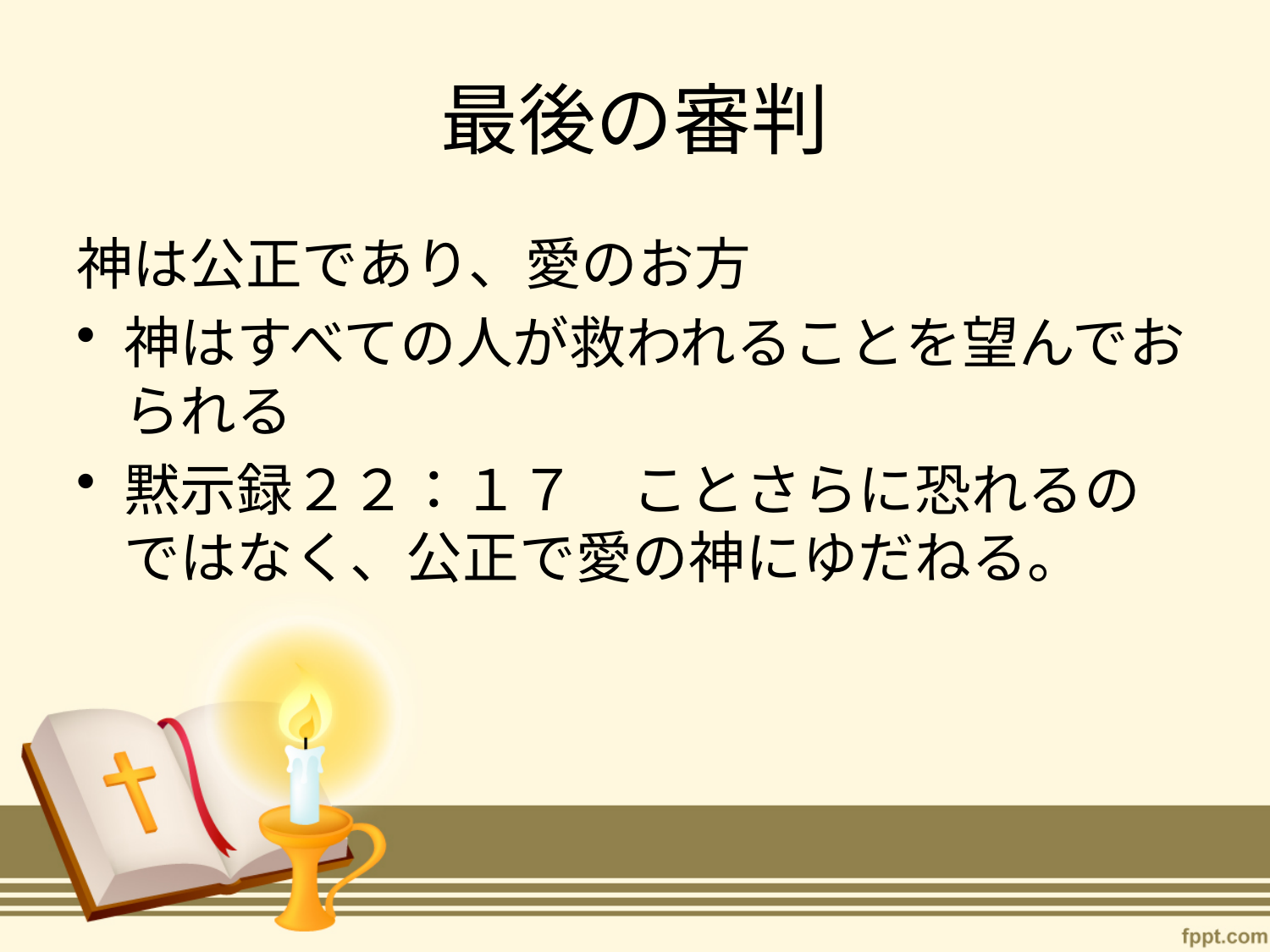

# 最後の審判
神は公正であり、愛のお方
神はすべての人が救われることを望んでおられる
黙示録２２：１７　ことさらに恐れるのではなく、公正で愛の神にゆだねる。